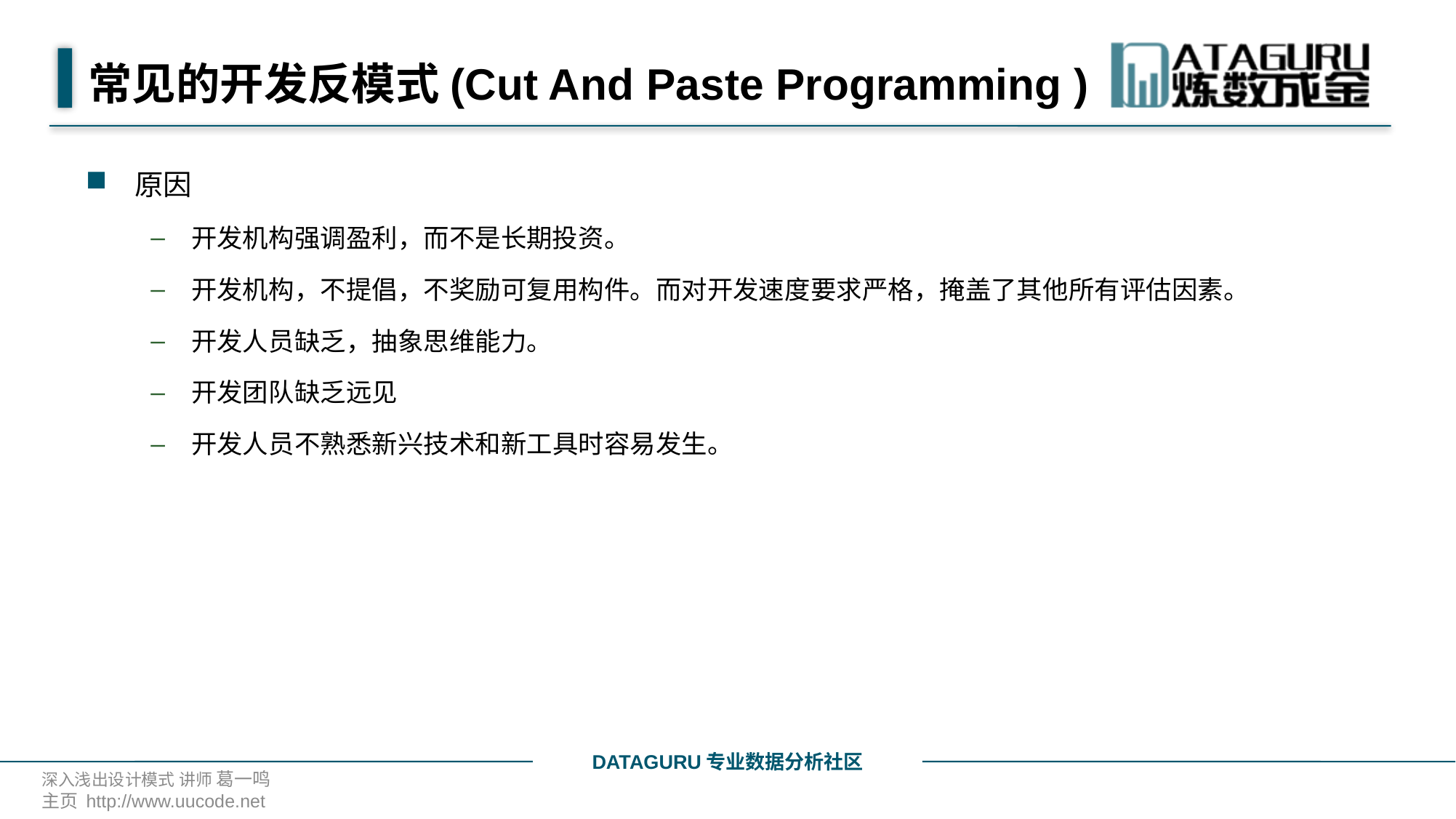

# 常见的开发反模式(Cut And Paste Programming )
原因
开发机构强调盈利，而不是长期投资。
开发机构，不提倡，不奖励可复用构件。而对开发速度要求严格，掩盖了其他所有评估因素。
开发人员缺乏，抽象思维能力。
开发团队缺乏远见
开发人员不熟悉新兴技术和新工具时容易发生。